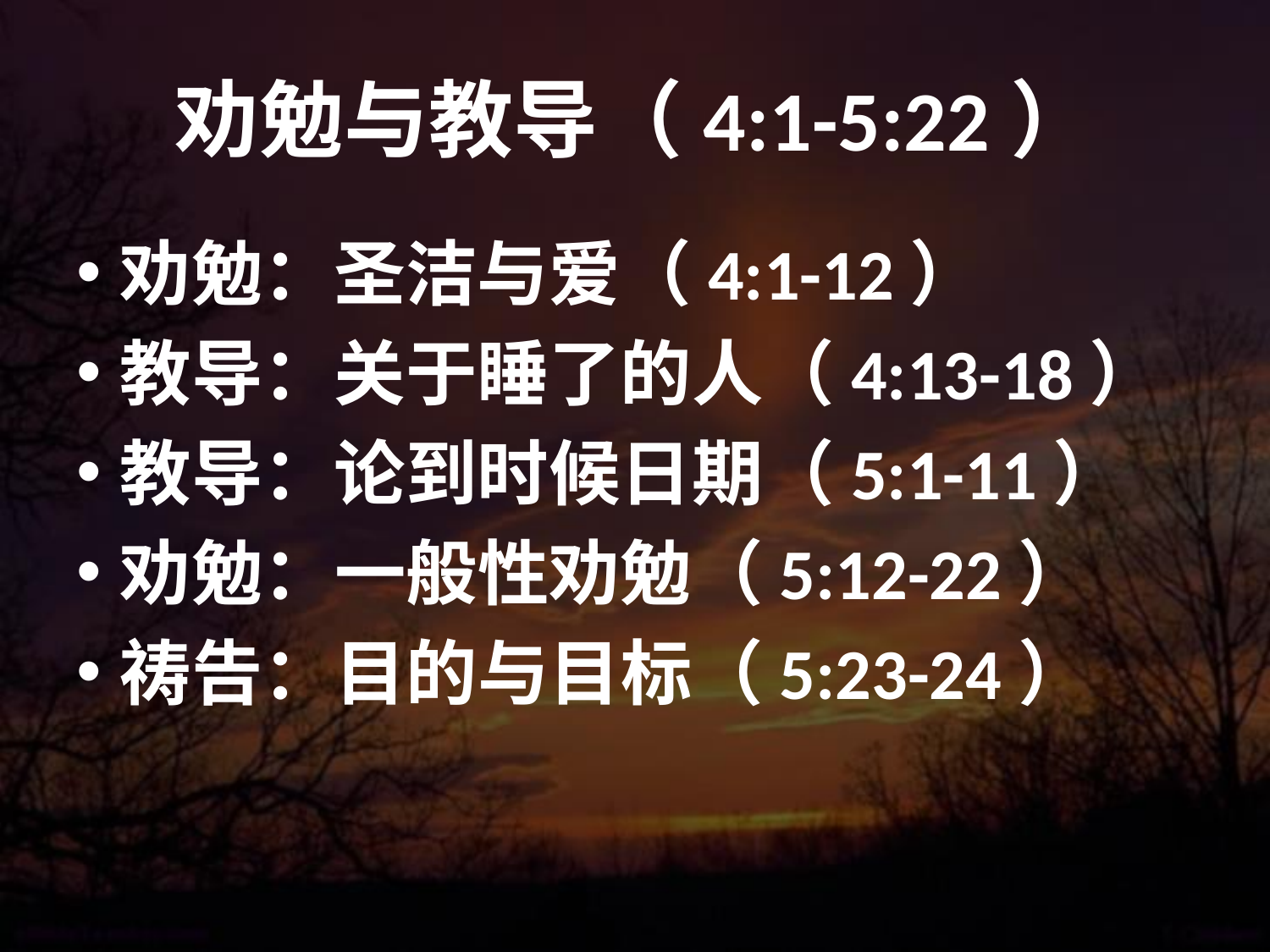

# 劝勉与教导（4:1-5:22）
劝勉：圣洁与爱（4:1-12）
教导：关于睡了的人（4:13-18）
教导：论到时候日期（5:1-11）
劝勉：一般性劝勉（5:12-22）
祷告：目的与目标（5:23-24）